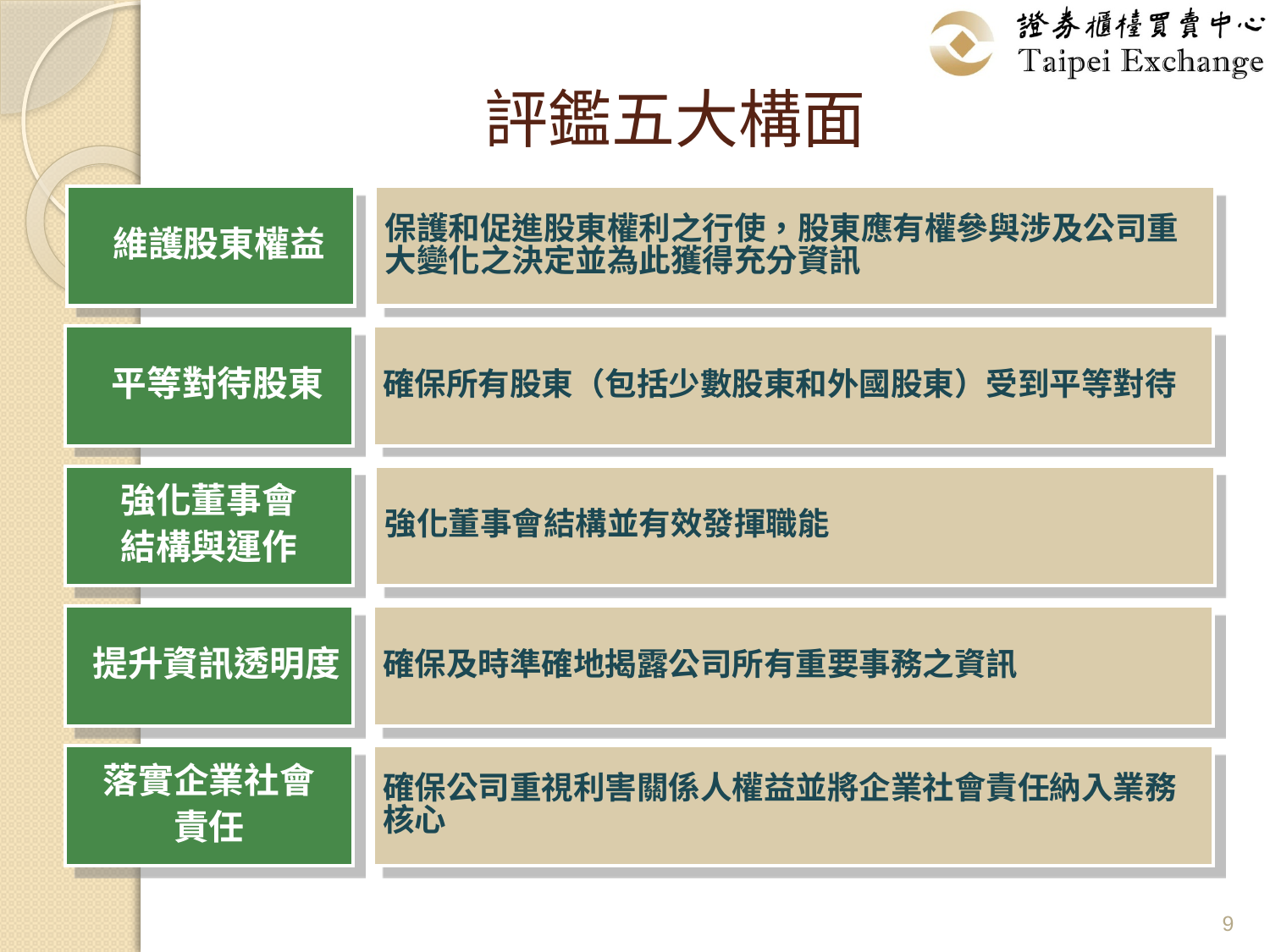

# 評鑑五大構面
 維護股東權益
保護和促進股東權利之行使，股東應有權參與涉及公司重大變化之決定並為此獲得充分資訊
 平等對待股東
確保所有股東（包括少數股東和外國股東）受到平等對待
強化董事會
結構與運作
強化董事會結構並有效發揮職能
 提升資訊透明度
確保及時準確地揭露公司所有重要事務之資訊
落實企業社會
責任
確保公司重視利害關係人權益並將企業社會責任納入業務核心
9